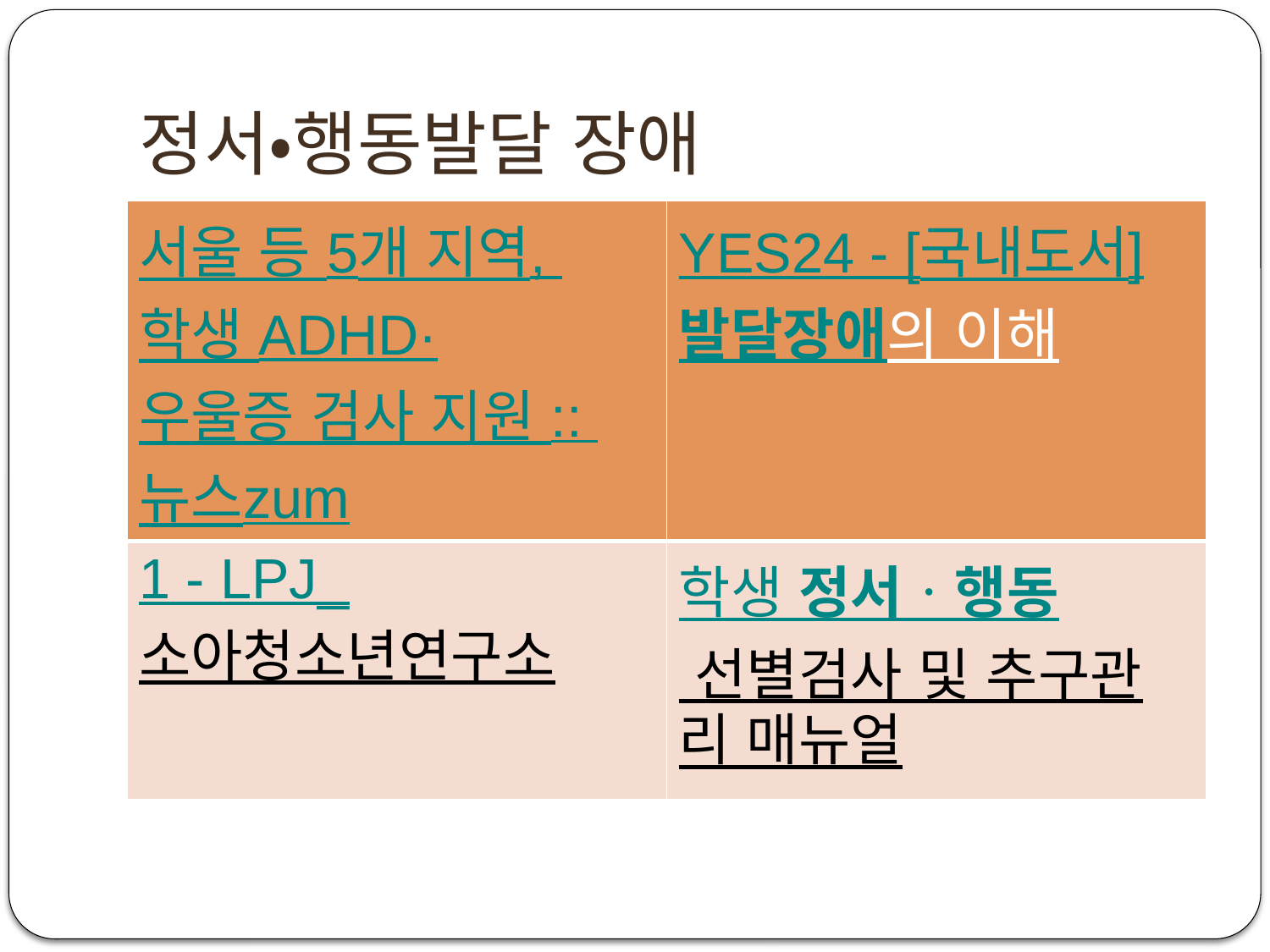

# 정서‧행동발달 장애
| 서울 등 5개 지역, 학생 ADHD·우울증 검사 지원 :: 뉴스zum | YES24 - [국내도서]발달장애의 이해 |
| --- | --- |
| 1 - LPJ\_소아청소년연구소 | 학생 정서ㆍ행동 선별검사 및 추구관리 매뉴얼 |